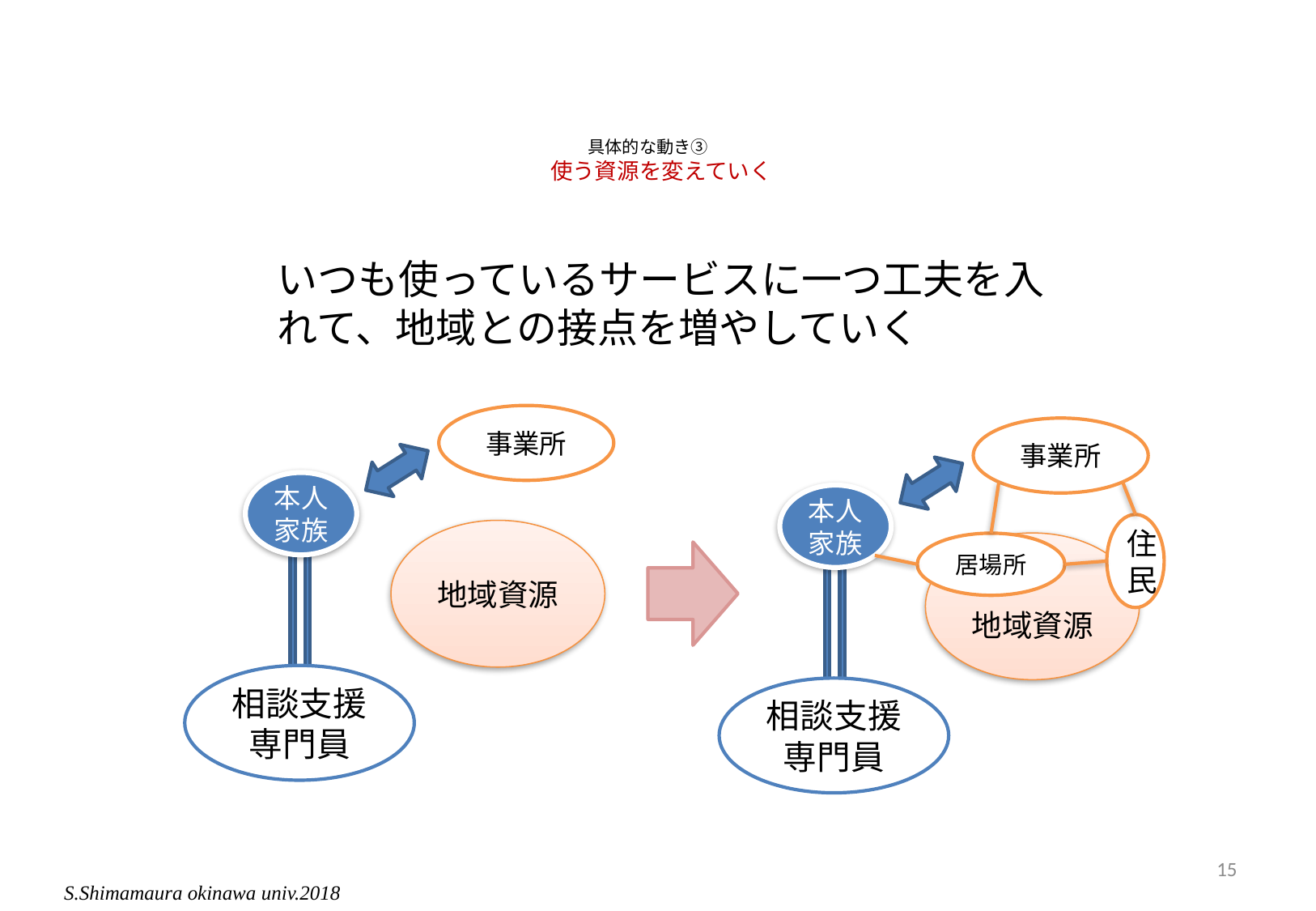

# 具体的な動き③ 使う資源を変えていく
いつも使っているサービスに一つ工夫を入れて、地域との接点を増やしていく
事業所
事業所

本人
家族
本人
家族
住民
地域資源

地域資源
居場所

相談支援専門員
相談支援専門員
15
S.Shimamaura okinawa univ.2018